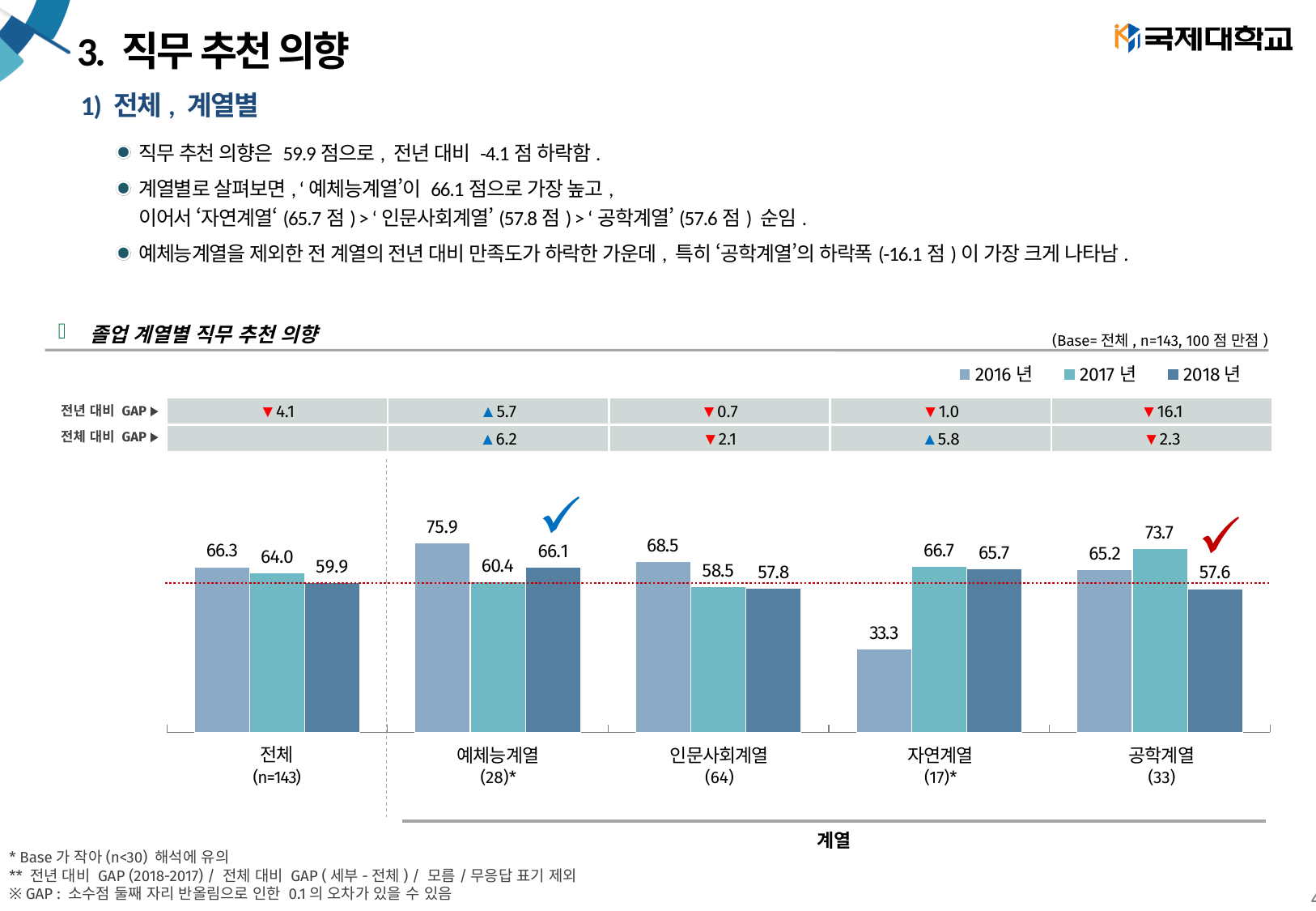

# 3. 직무 추천 의향
1) 전체, 계열별
직무 추천 의향은 59.9점으로, 전년 대비 -4.1점 하락함.
계열별로 살펴보면, ‘예체능계열’이 66.1점으로 가장 높고,
이어서 ‘자연계열‘(65.7점) > ‘인문사회계열’(57.8점) > ‘공학계열’(57.6점) 순임.
예체능계열을 제외한 전 계열의 전년 대비 만족도가 하락한 가운데, 특히 ‘공학계열’의 하락폭(-16.1점)이 가장 크게 나타남.
졸업 계열별 직무 추천 의향
(Base=전체, n=143, 100점 만점)

### Chart

| Category | 2016년 | 2017년 | 2018년 |
|---|---|---|---|
| 전체 | 66.34615384615384 | 63.966666666666654 | 59.91118881118878 |
| 예체능계열 | 75.92593333333333 | 60.42083333333334 | 66.07857142857144 |
| 인문사회계열 | 68.452375 | 58.51489361702128 | 57.81406250000001 |
| 자연계열 | 33.333349999999996 | 66.65714285714286 | 65.67647058823529 |
| 공학계열 | 65.15151818181818 | 73.73939393939393 | 57.59090909090911 |
| ▼4.1 | ▲5.7 | ▼0.7 | ▼1.0 | ▼16.1 |
| --- | --- | --- | --- | --- |
|  | ▲6.2 | ▼2.1 | ▲5.8 | ▼2.3 |
전년 대비 GAP ▶
전체 대비 GAP ▶

| 전체 | 예체능계열 | 인문사회계열 | 자연계열 | 공학계열 |
| --- | --- | --- | --- | --- |
| (n=143) | (28)\* | (64) | (17)\* | (33) |
| 계열 |
| --- |
* Base가 작아(n<30) 해석에 유의
** 전년 대비 GAP (2018-2017) / 전체 대비 GAP (세부-전체) / 모름/무응답 표기 제외
※ GAP : 소수점 둘째 자리 반올림으로 인한 0.1의 오차가 있을 수 있음